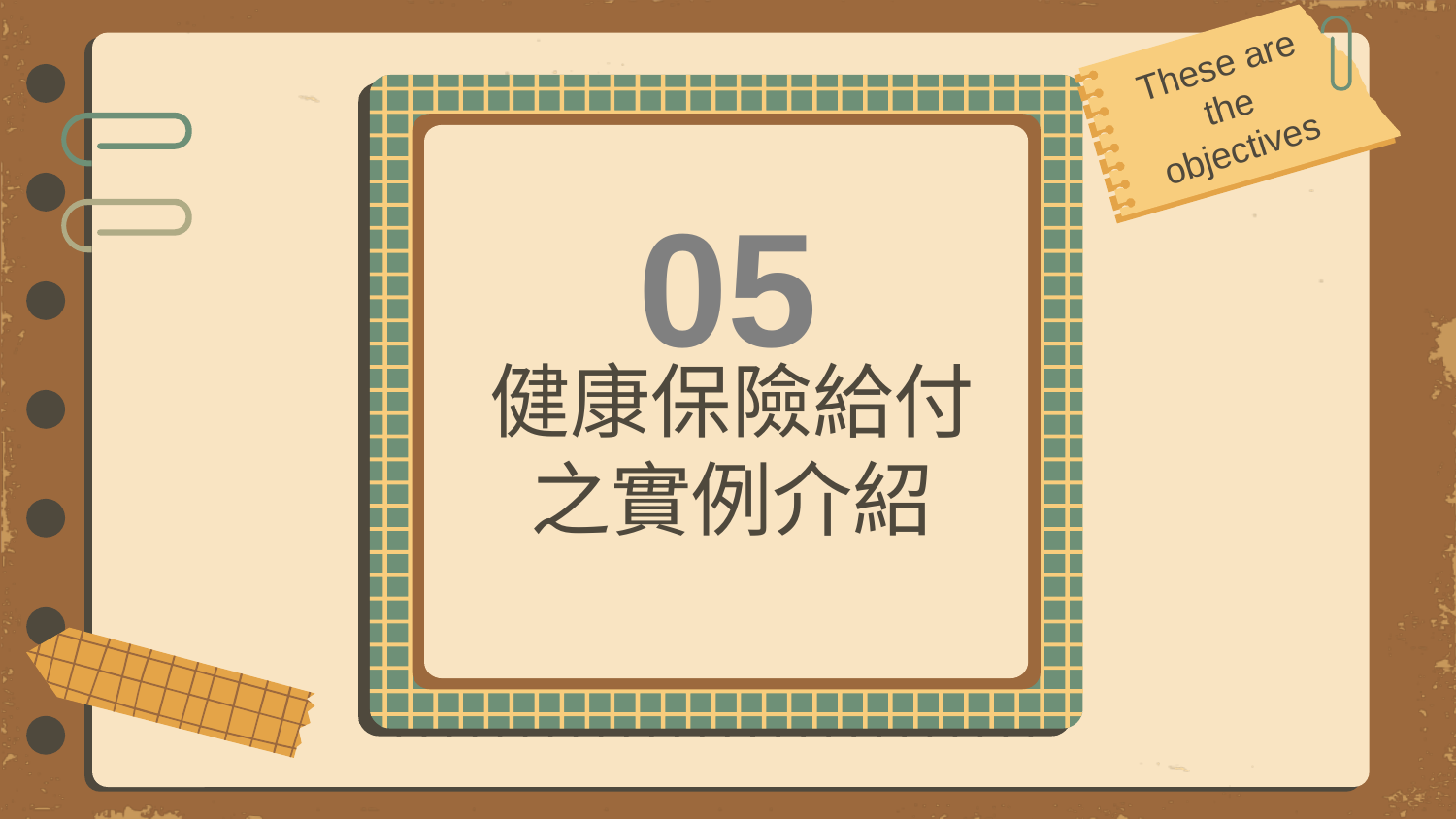

These are the objectives

# 05
健康保險給付之實例介紹